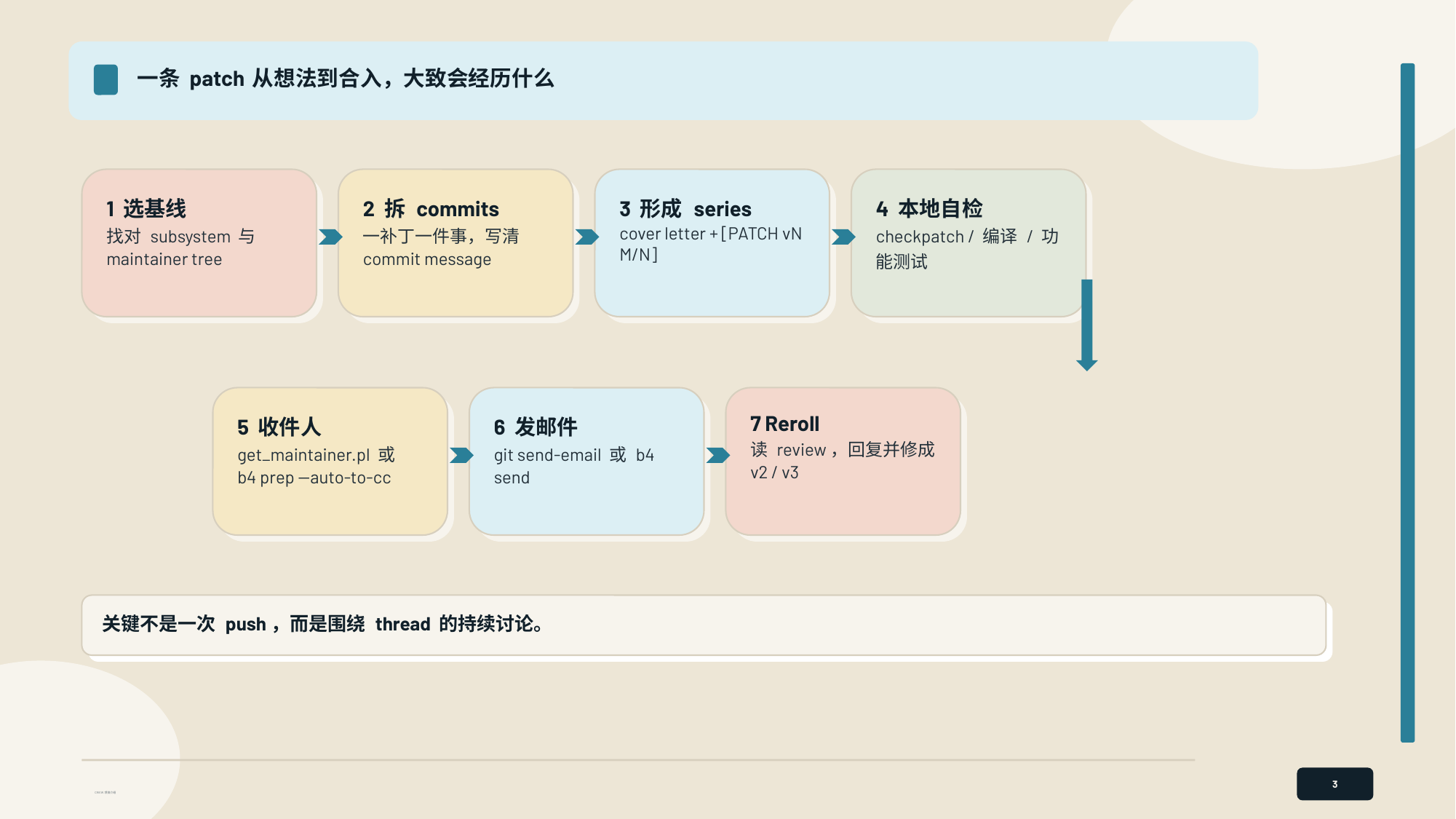

一条 patch 从想法到合入，大致会经历什么

1 选基线
找对 subsystem 与 maintainer tree
2 拆 commits
一补丁一件事，写清 commit message
3 形成 series
cover letter + [PATCH vN M/N]
4 本地自检
checkpatch / 编译 / 功能测试

5 收件人
get_maintainer.pl 或 b4 prep --auto-to-cc
6 发邮件
git send-email 或 b4 send
7 Reroll
读 review，回复并修成 v2 / v3

关键不是一次 push，而是围绕 thread 的持续讨论。

3
CRIEW 项目介绍